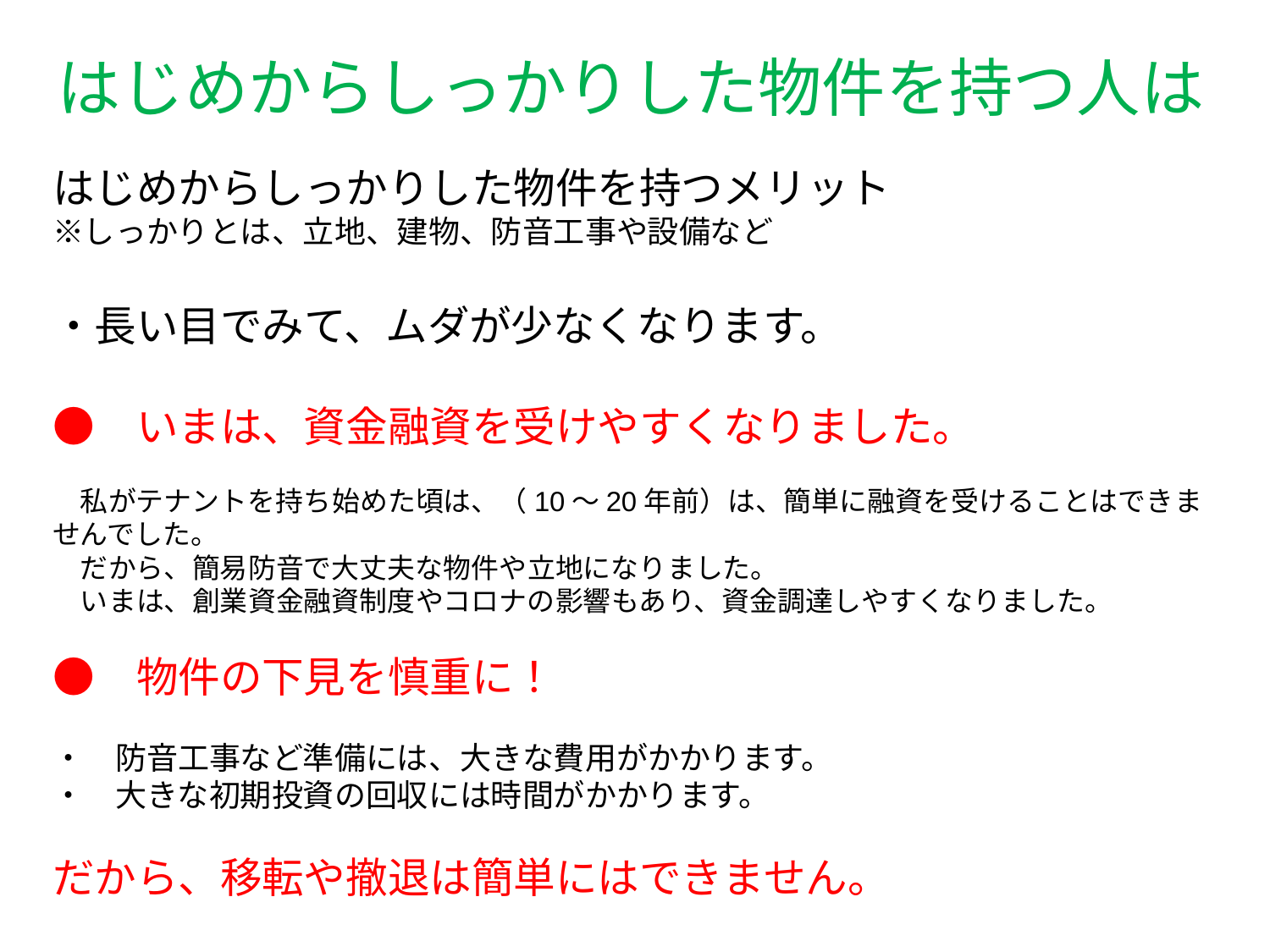

はじめからしっかりした物件を持つ人は
# はじめからしっかりした物件を持つメリット ※しっかりとは、立地、建物、防音工事や設備など ・長い目でみて、ムダが少なくなります。 ●　いまは、資金融資を受けやすくなりました。 　私がテナントを持ち始めた頃は、（10～20年前）は、簡単に融資を受けることはできませんでした。 　だから、簡易防音で大丈夫な物件や立地になりました。 　いまは、創業資金融資制度やコロナの影響もあり、資金調達しやすくなりました。 ●　物件の下見を慎重に！ ・　防音工事など準備には、大きな費用がかかります。 ・　大きな初期投資の回収には時間がかかります。 だから、移転や撤退は簡単にはできません。